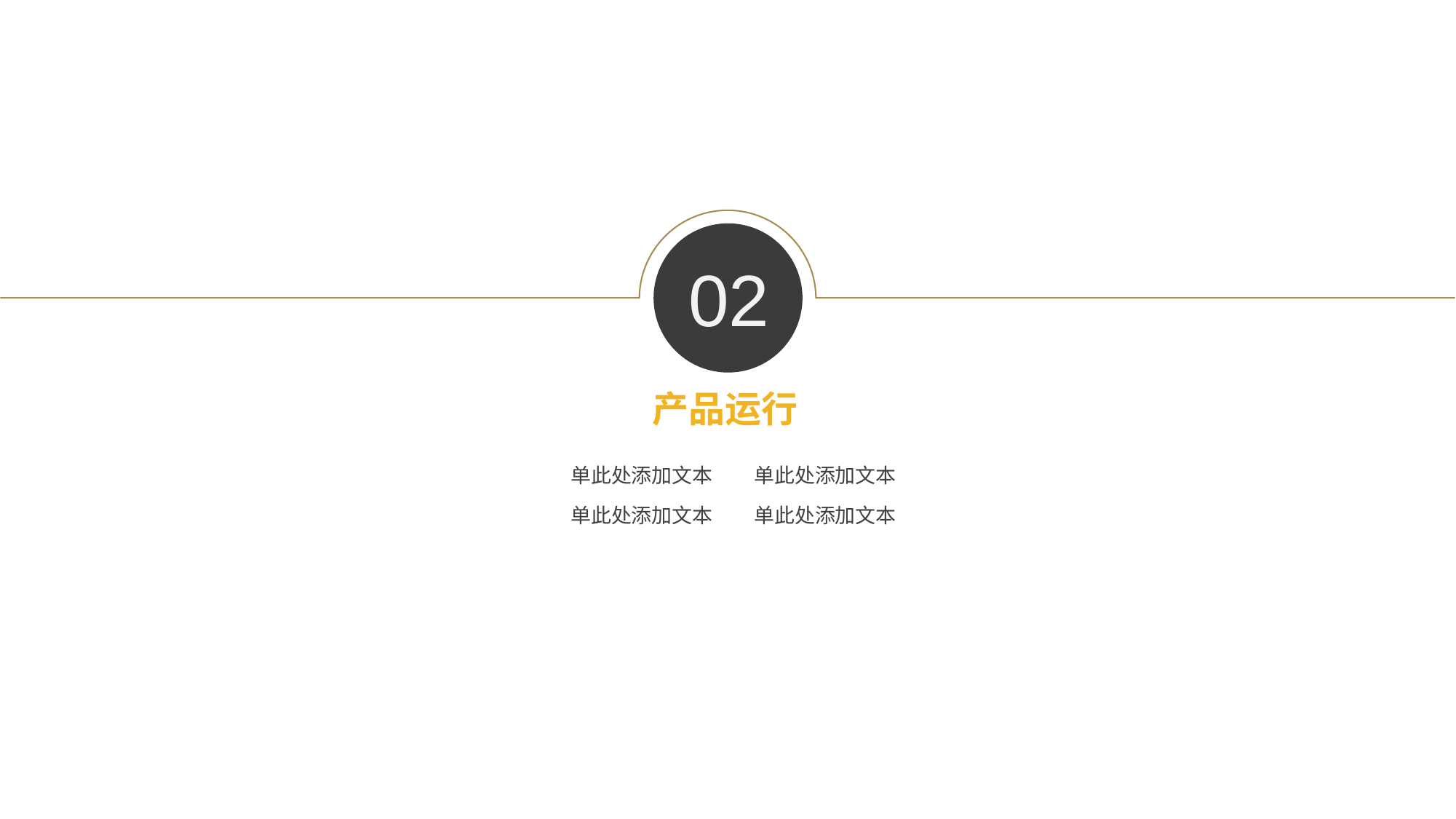

02
产品运行

单此处添加文本
单此处添加文本
单此处添加文本
单此处添加文本